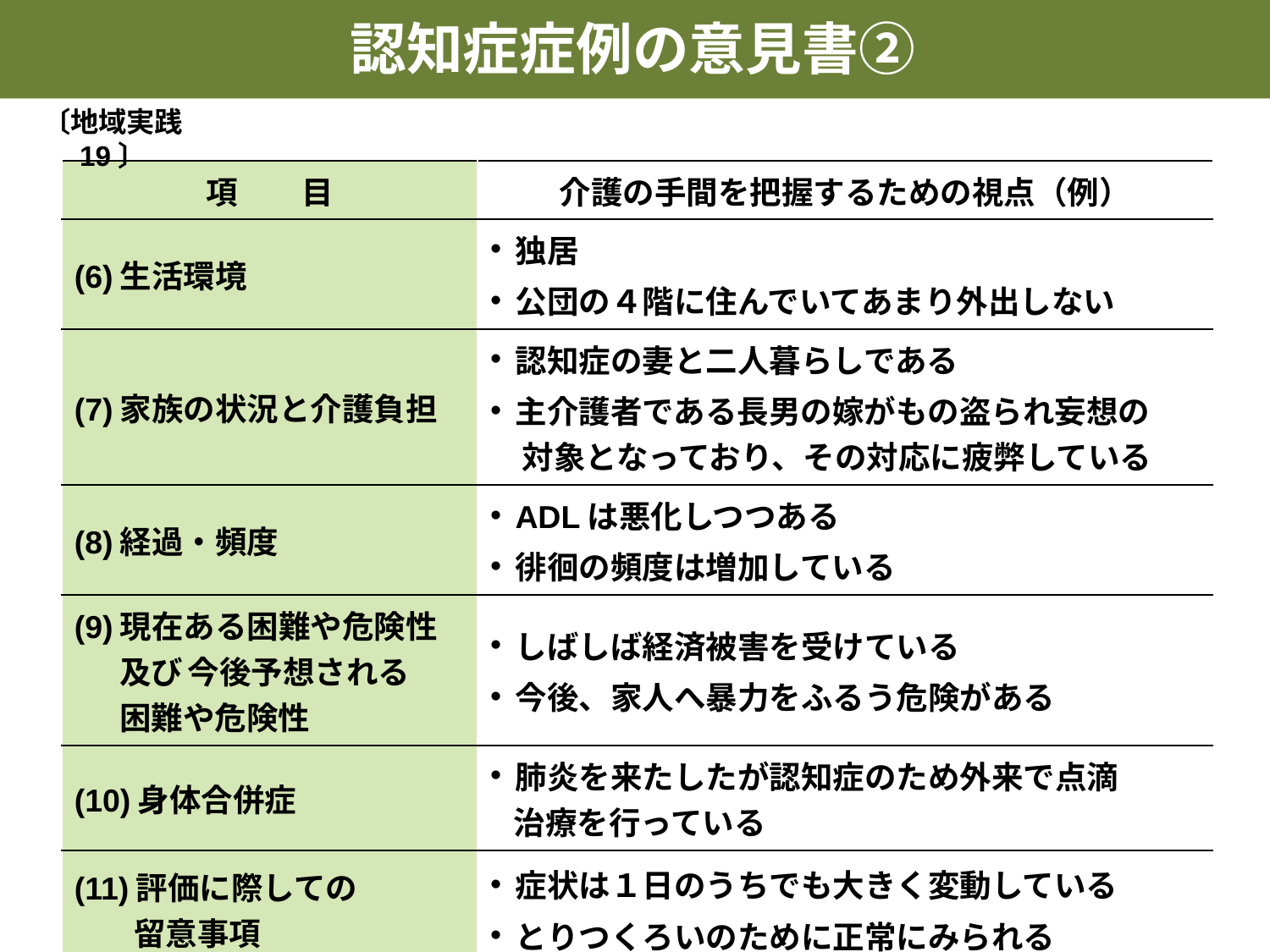

認知症症例の意見書②
〔地域実践 19〕
| 項　　目 | 介護の手間を把握するための視点（例） |
| --- | --- |
| (6)生活環境 | 独居 公団の４階に住んでいてあまり外出しない |
| (7)家族の状況と介護負担 | 認知症の妻と二人暮らしである 主介護者である長男の嫁がもの盗られ妄想の 　対象となっており、その対応に疲弊している |
| (8)経過・頻度 | ADLは悪化しつつある 徘徊の頻度は増加している |
| (9)現在ある困難や危険性 及び 今後予想される 困難や危険性 | しばしば経済被害を受けている 今後、家人へ暴力をふるう危険がある |
| (10)身体合併症 | 肺炎を来たしたが認知症のため外来で点滴 治療を行っている |
| (11)評価に際しての 留意事項 | 症状は１日のうちでも大きく変動している とりつくろいのために正常にみられる |